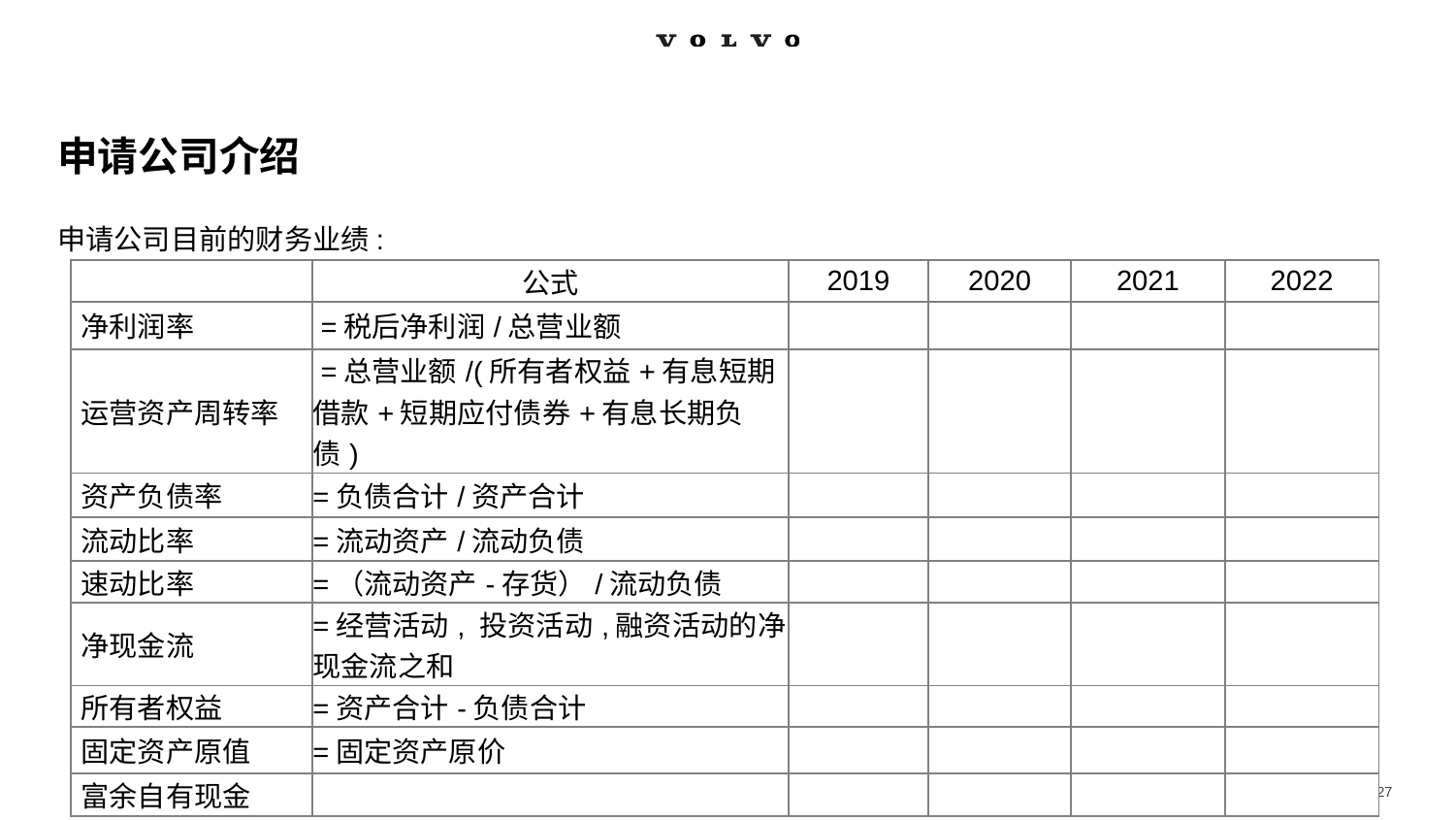

# 申请公司介绍
申请公司目前的财务业绩:

|  | 公式 | 2019 | 2020 | 2021 | 2022 |
| --- | --- | --- | --- | --- | --- |
| 净利润率 | =税后净利润/总营业额 |  |  |  |  |
| 运营资产周转率 | =总营业额/(所有者权益+有息短期借款+短期应付债券+有息长期负债) |  |  |  |  |
| 资产负债率 | =负债合计/资产合计 |  |  |  |  |
| 流动比率 | =流动资产/流动负债 |  |  |  |  |
| 速动比率 | =（流动资产-存货）/流动负债 |  |  |  |  |
| 净现金流 | =经营活动, 投资活动,融资活动的净现金流之和 |  |  |  |  |
| 所有者权益 | =资产合计-负债合计 |  |  |  |  |
| 固定资产原值 | =固定资产原价 |  |  |  |  |
| 富余自有现金 |  |  |  |  |  |
27